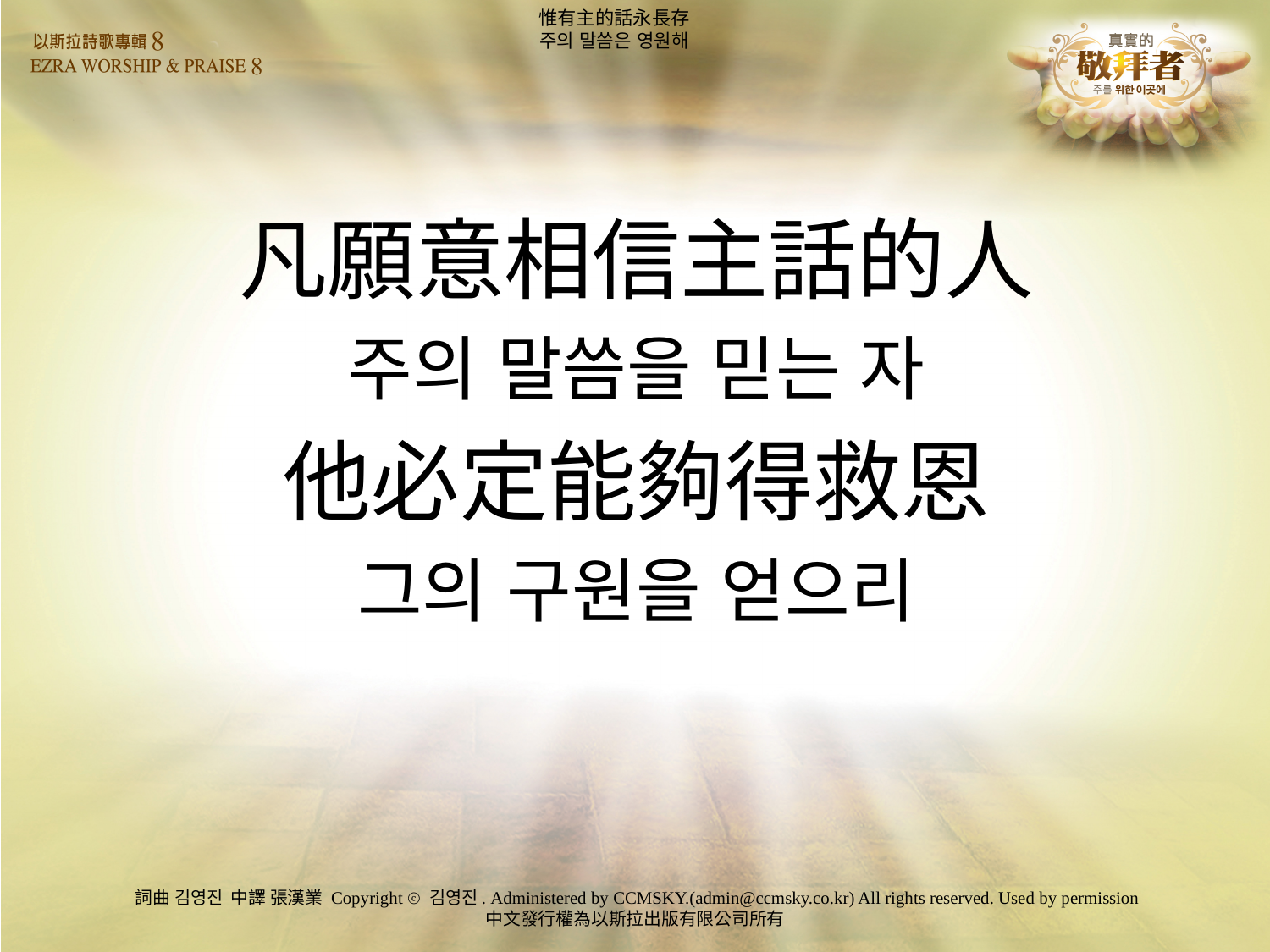

# 惟有主的話永長存 주의 말씀은 영원해
凡願意相信主話的人
주의 말씀을 믿는 자
他必定能夠得救恩
그의 구원을 얻으리
詞曲 김영진  中譯 張漢業 Copyright ⓒ 김영진. Administered by CCMSKY.(admin@ccmsky.co.kr) All rights reserved. Used by permission
中文發行權為以斯拉出版有限公司所有